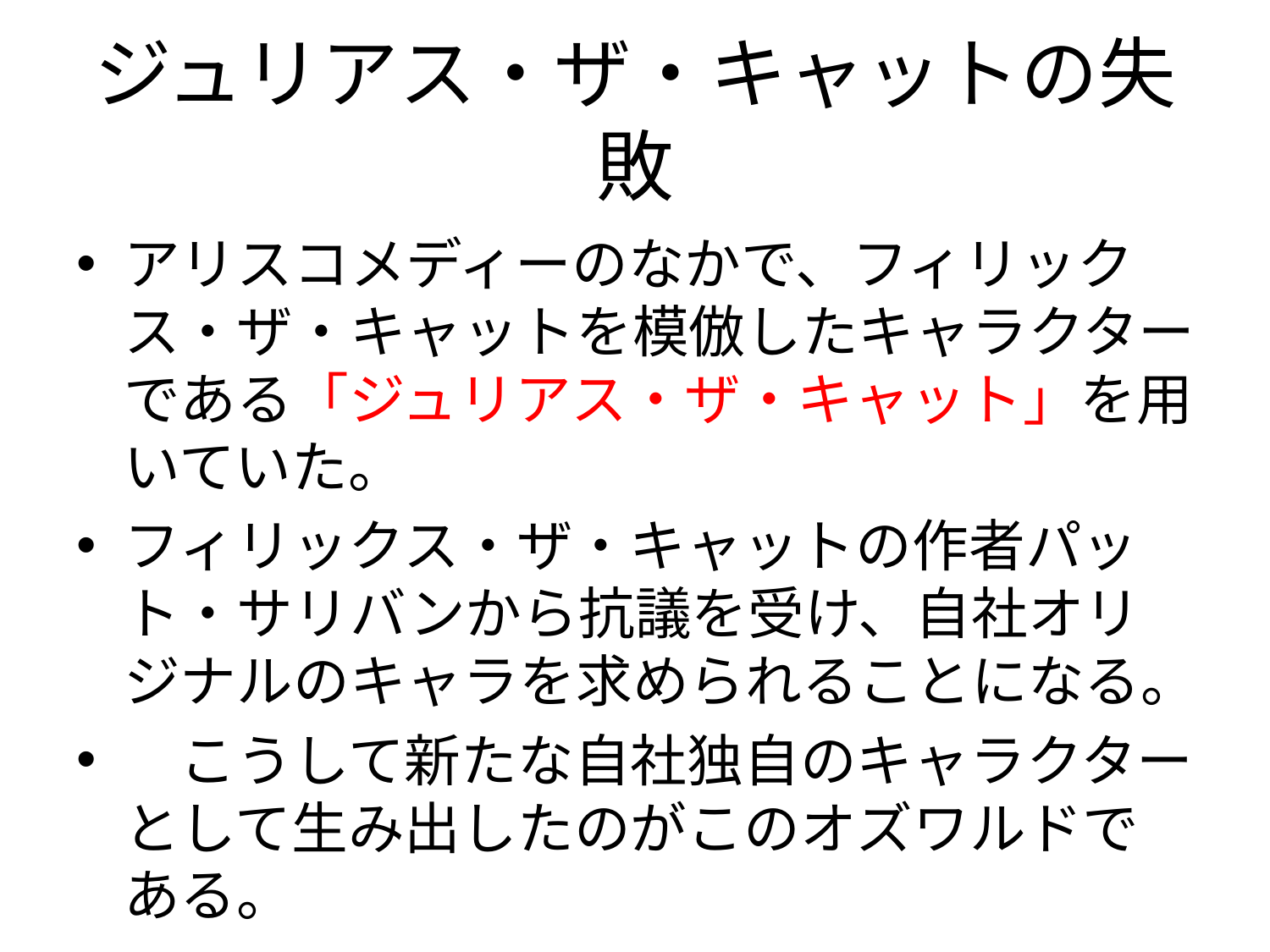

# ジュリアス・ザ・キャットの失敗
アリスコメディーのなかで、フィリックス・ザ・キャットを模倣したキャラクターである「ジュリアス・ザ・キャット」を用いていた。
フィリックス・ザ・キャットの作者パット・サリバンから抗議を受け、自社オリジナルのキャラを求められることになる。
　こうして新たな自社独自のキャラクターとして生み出したのがこのオズワルドである。